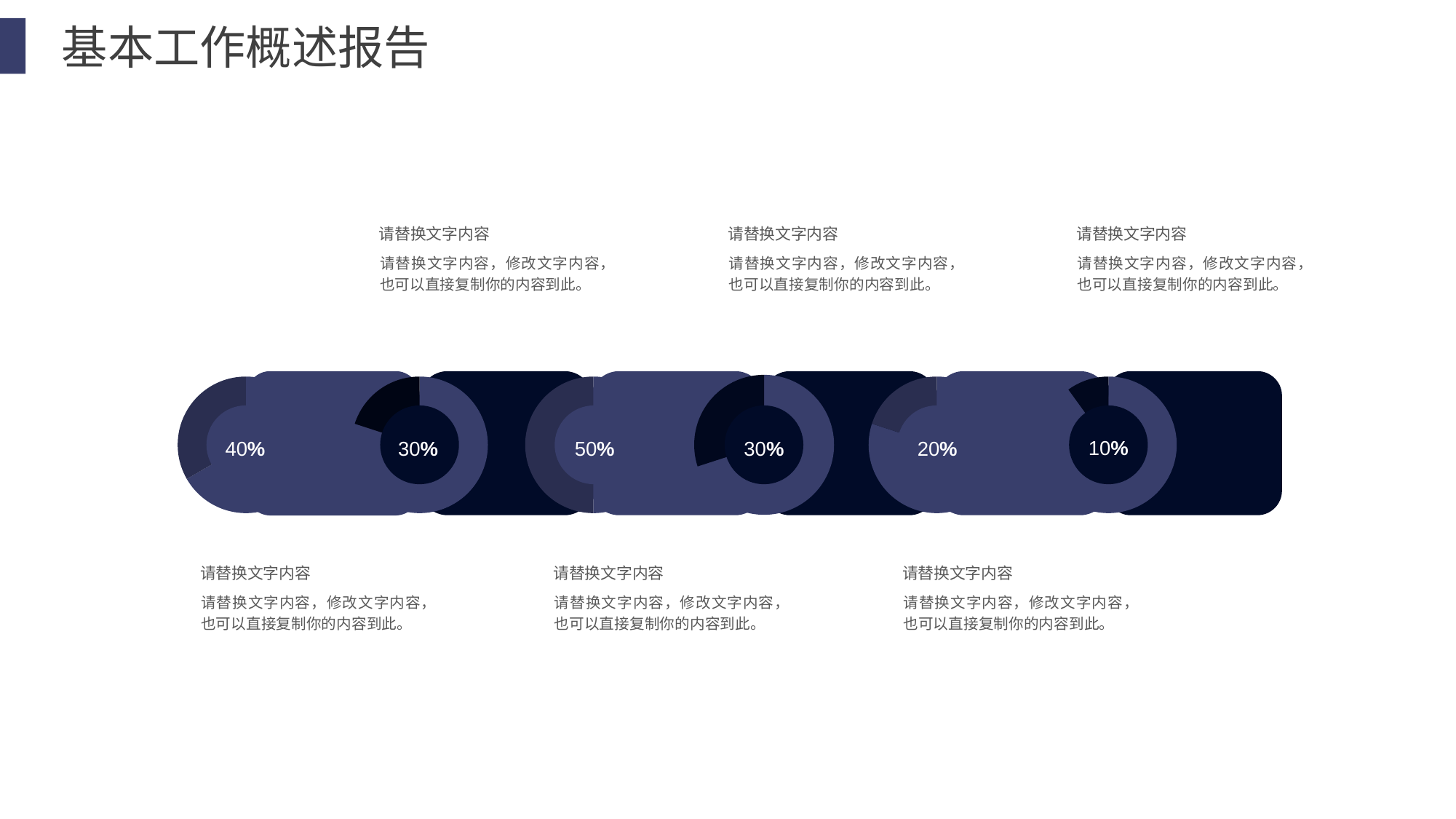

基本工作概述报告
请替换文字内容
请替换文字内容
请替换文字内容
请替换文字内容，修改文字内容，也可以直接复制你的内容到此。
请替换文字内容，修改文字内容，也可以直接复制你的内容到此。
请替换文字内容，修改文字内容，也可以直接复制你的内容到此。

### Chart:

| Category |  |
|---|---|

### Chart:

| Category |  |
|---|---|

### Chart:

| Category |  |
|---|---|

### Chart:

| Category |  |
|---|---|

### Chart:

| Category |  |
|---|---|

### Chart:

| Category |  |
|---|---|

10%
40%
30%
50%
30%
20%
请替换文字内容
请替换文字内容
请替换文字内容
请替换文字内容，修改文字内容，也可以直接复制你的内容到此。
请替换文字内容，修改文字内容，也可以直接复制你的内容到此。
请替换文字内容，修改文字内容，也可以直接复制你的内容到此。